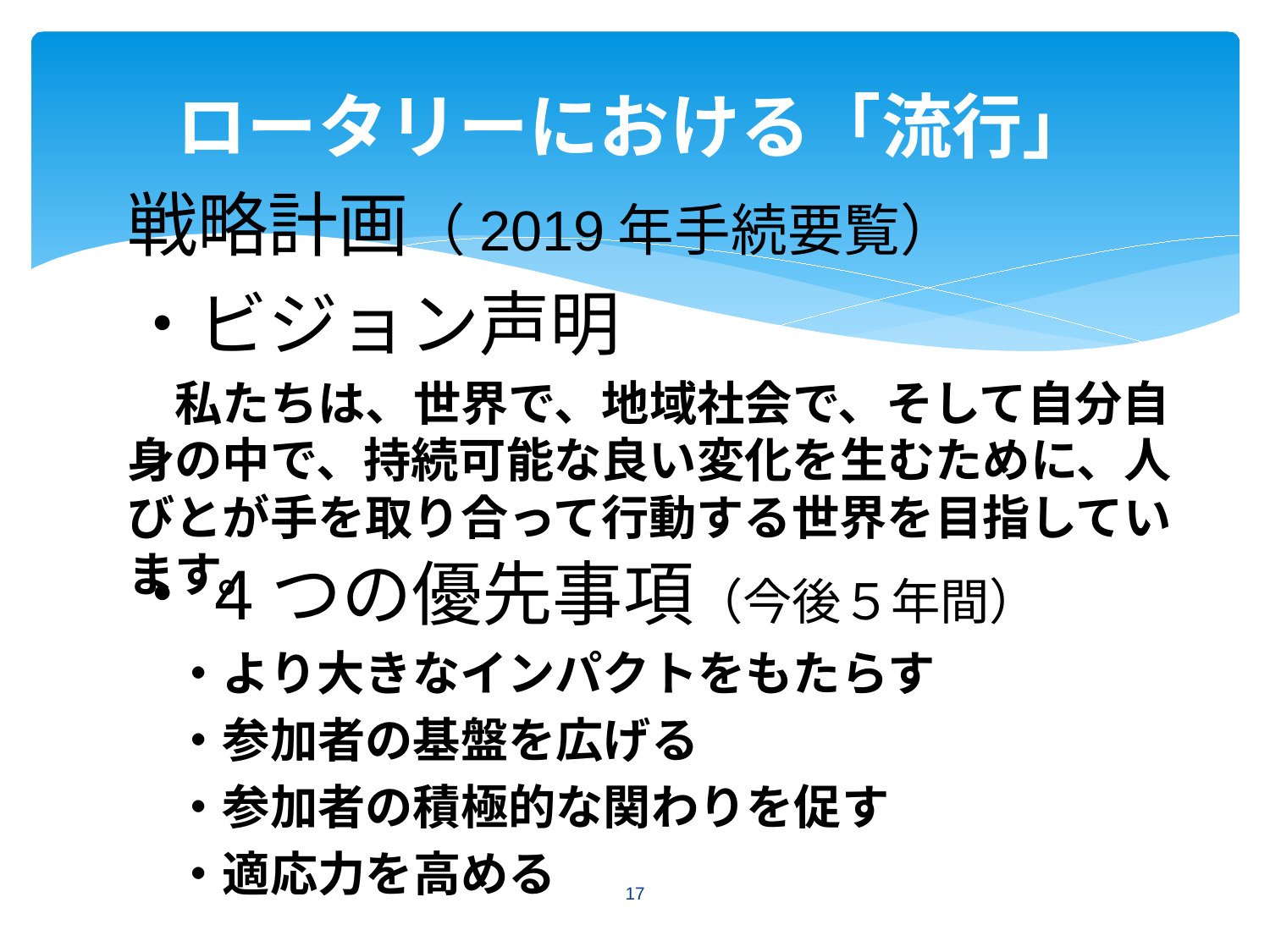

ロータリーにおける「流行」
戦略計画（2019年手続要覧）
・ビジョン声明
　私たちは、世界で、地域社会で、そして自分自身の中で、持続可能な良い変化を生むために、人びとが手を取り合って行動する世界を目指しています。
・4つの優先事項（今後５年間）
　・より大きなインパクトをもたらす
　・参加者の基盤を広げる
　・参加者の積極的な関わりを促す
　・適応力を高める
17